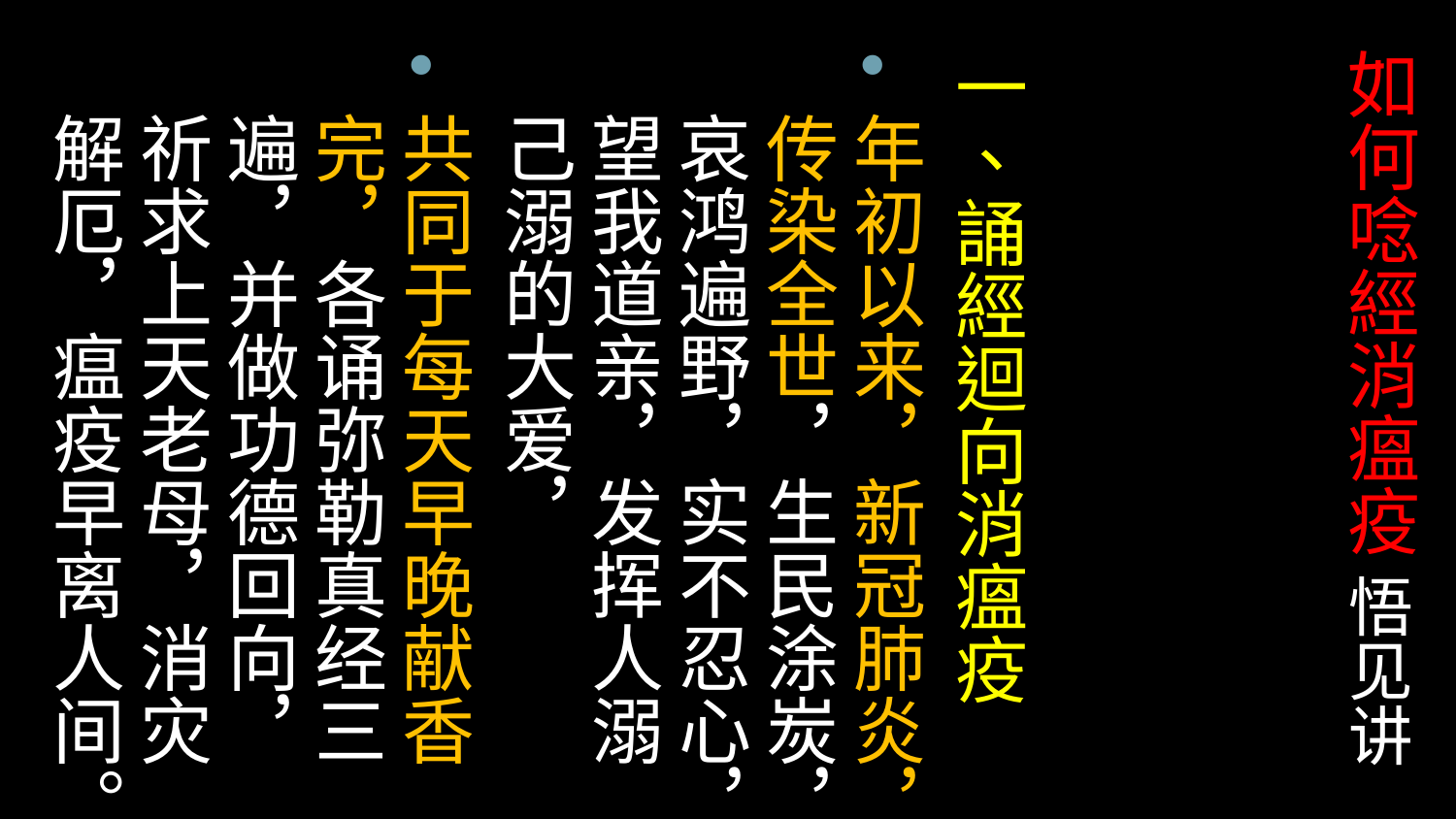

# 如何唸經消瘟疫 悟见讲
一、誦經迴向消瘟疫
年初以来，新冠肺炎，传染全世，生民涂炭，哀鸿遍野，实不忍心，望我道亲，发挥人溺己溺的大爱，
共同于每天早晚献香完，各诵弥勒真经三遍，并做功德回向，祈求上天老母，消灾解厄，瘟疫早离人间。